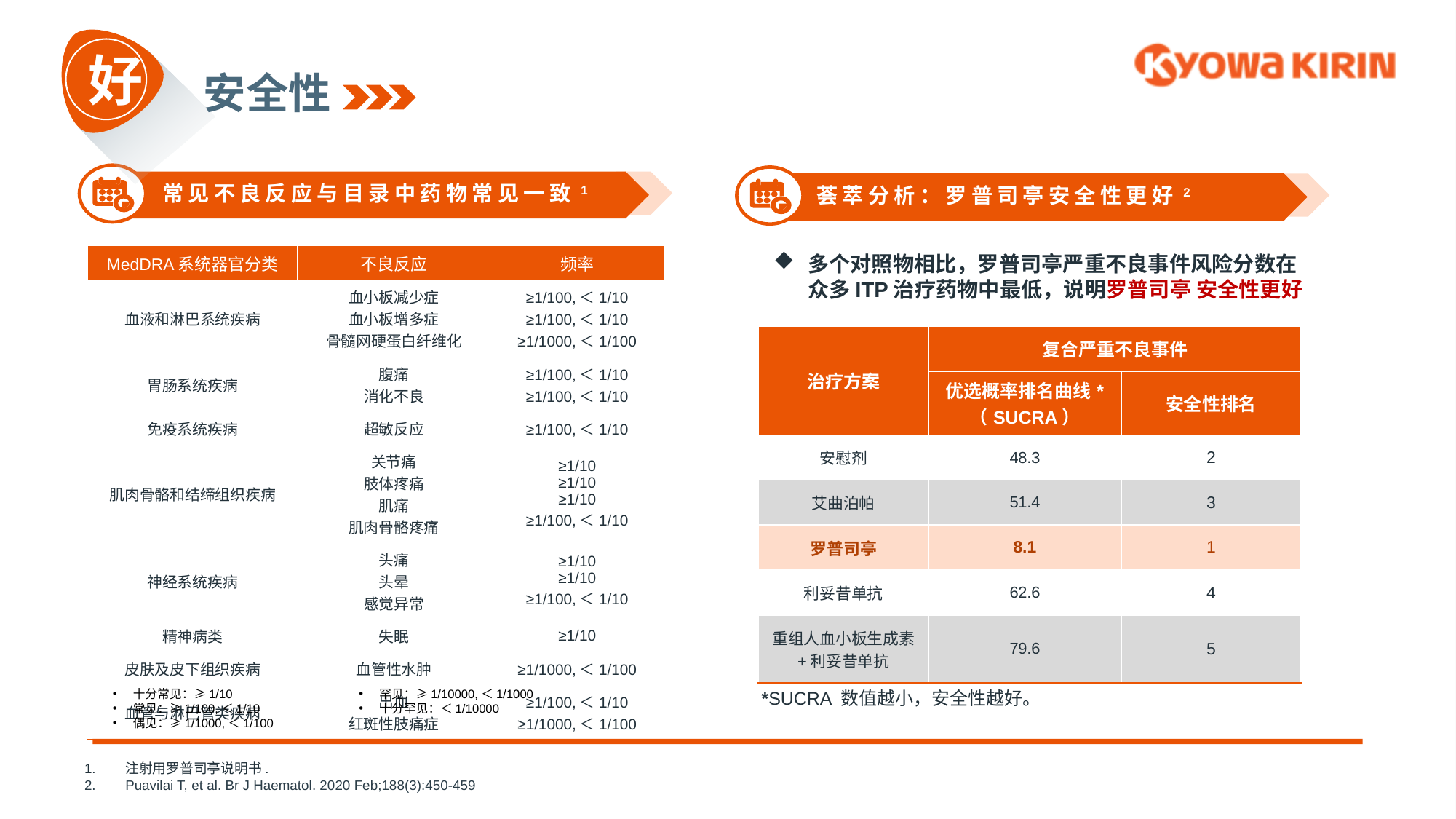

好

安全性

常见不良反应与目录中药物常见一致1

荟萃分析：罗普司亭安全性更好2

| MedDRA系统器官分类 | 不良反应 | 频率 |
| --- | --- | --- |
| 血液和淋巴系统疾病 | 血小板减少症 血小板增多症 骨髓网硬蛋白纤维化 | ≥1/100,＜1/10 ≥1/100,＜1/10 ≥1/1000,＜1/100 |
| 胃肠系统疾病 | 腹痛 消化不良 | ≥1/100,＜1/10 ≥1/100,＜1/10 |
| 免疫系统疾病 | 超敏反应 | ≥1/100,＜1/10 |
| 肌肉骨骼和结缔组织疾病 | 关节痛 肢体疼痛 肌痛 肌肉骨骼疼痛 | ≥1/10 ≥1/10 ≥1/10 ≥1/100,＜1/10 |
| 神经系统疾病 | 头痛 头晕 感觉异常 | ≥1/10 ≥1/10 ≥1/100,＜1/10 |
| 精神病类 | 失眠 | ≥1/10 |
| 皮肤及皮下组织疾病 | 血管性水肿 | ≥1/1000,＜1/100 |
| 血管与淋巴管类疾病 | 出血 红斑性肢痛症 | ≥1/100,＜1/10 ≥1/1000,＜1/100 |
多个对照物相比，罗普司亭严重不良事件风险分数在众多ITP治疗药物中最低，说明罗普司亭 安全性更好
| 治疗方案 | 复合严重不良事件 |  |
| --- | --- | --- |
| 治疗方案 | 优选概率排名曲线\* （SUCRA） | 安全性排名 |
| 安慰剂 | 48.3 | 2 |
| 艾曲泊帕 | 51.4 | 3 |
| 罗普司亭 | 8.1 | 1 |
| 利妥昔单抗 | 62.6 | 4 |
| 重组人血小板生成素 +利妥昔单抗 | 79.6 | 5 |
十分常见：≥1/10
常见：≥1/100,＜1/10
偶见：≥1/1000,＜1/100
罕见：≥1/10000,＜1/1000
十分罕见：＜1/10000
*SUCRA 数值越小，安全性越好。

注射用罗普司亭说明书.
Puavilai T, et al. Br J Haematol. 2020 Feb;188(3):450-459